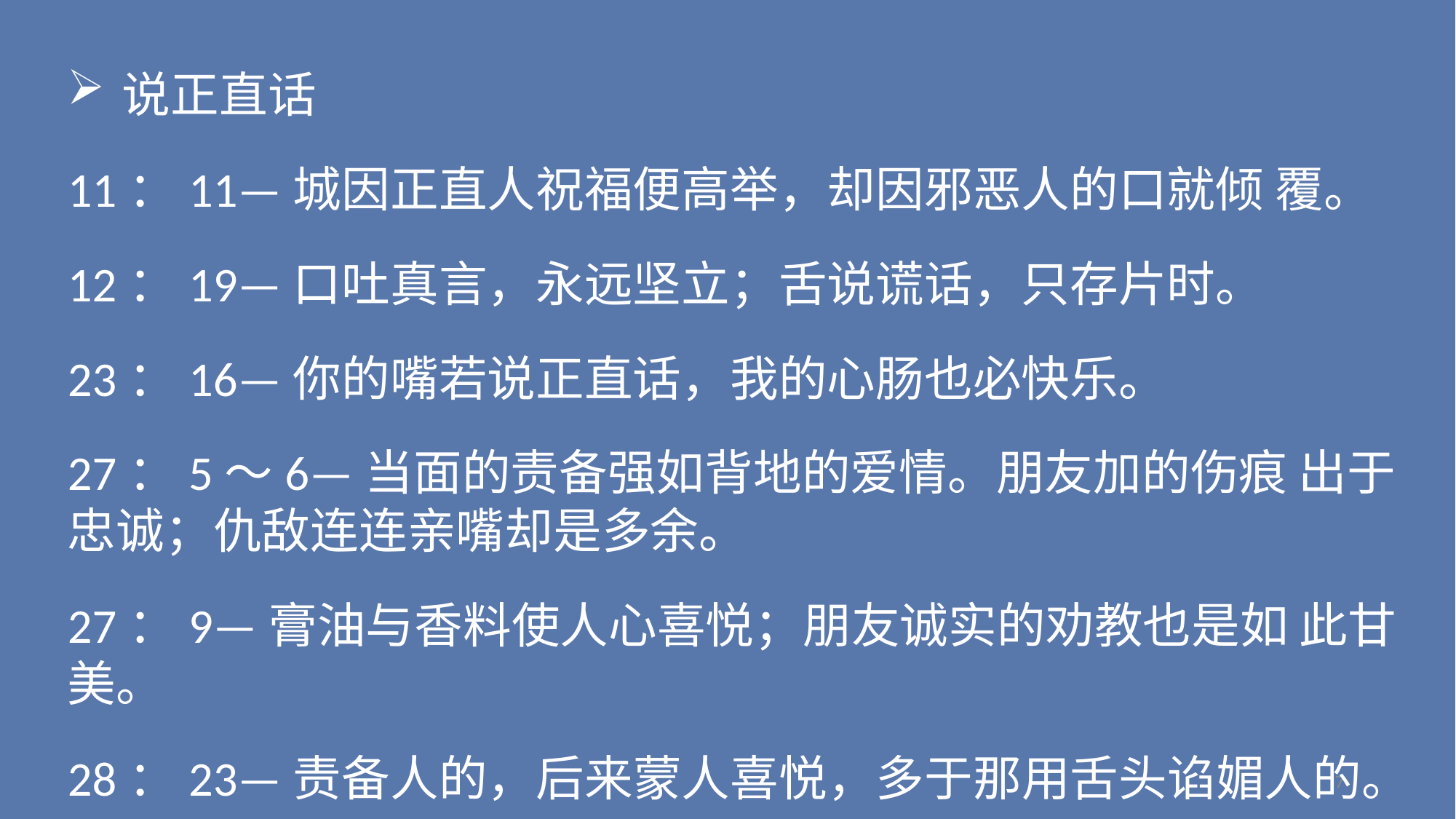

说正直话
11：11—城因正直人祝福便高举，却因邪恶人的口就倾 覆。
12：19—口吐真言，永远坚立；舌说谎话，只存片时。
23：16—你的嘴若说正直话，我的心肠也必快乐。
27：5～6—当面的责备强如背地的爱情。朋友加的伤痕 出于忠诚；仇敌连连亲嘴却是多余。
27：9—膏油与香料使人心喜悦；朋友诚实的劝教也是如 此甘美。
28：23—责备人的，后来蒙人喜悦，多于那用舌头谄媚人的。
7